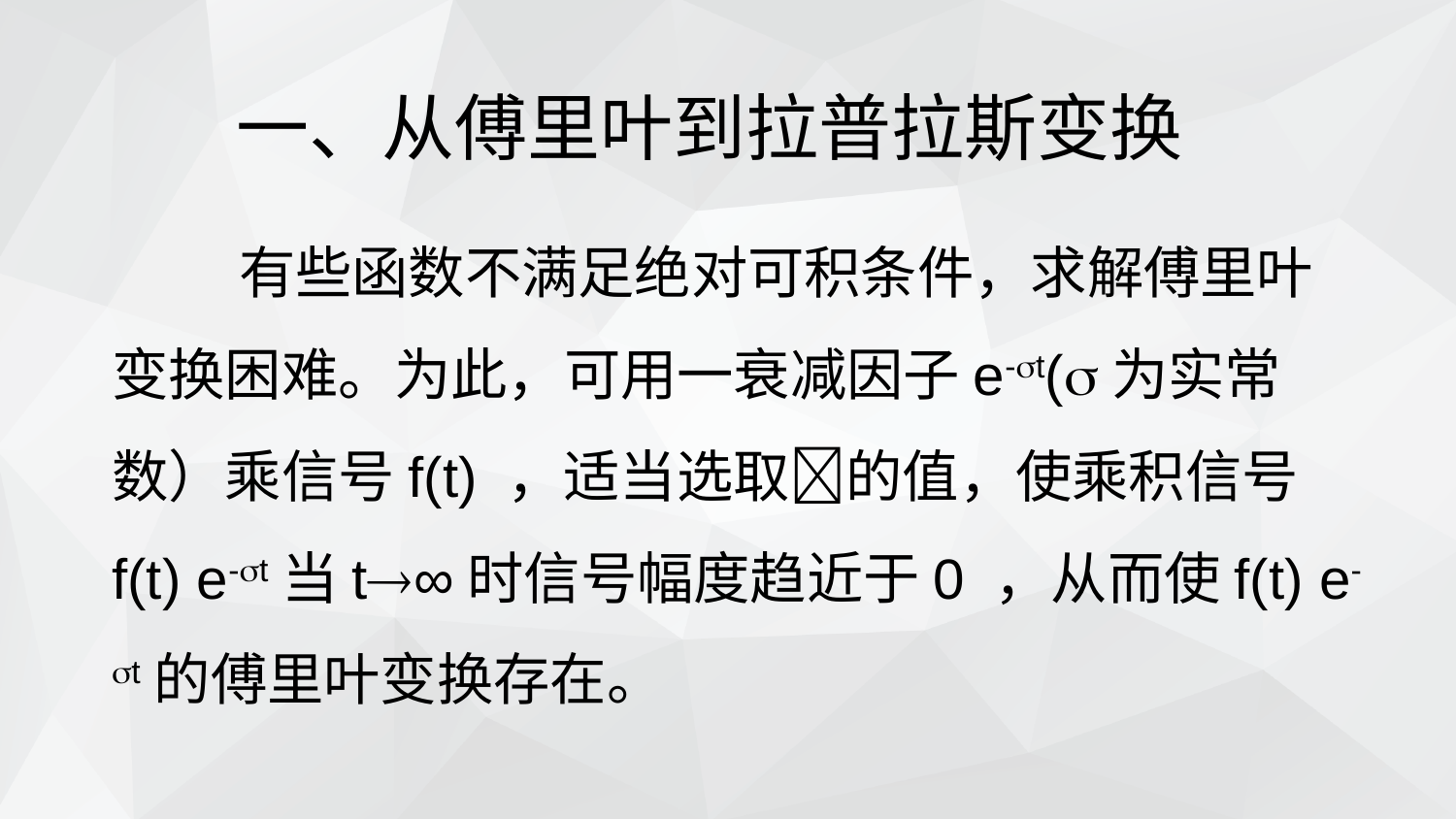

一、从傅里叶到拉普拉斯变换
         有些函数不满足绝对可积条件，求解傅里叶变换困难。为此，可用一衰减因子e-σt(σ为实常数）乘信号f(t) ，适当选取σ的值，使乘积信号f(t) e-σt当t→∞时信号幅度趋近于0 ，从而使f(t) e-σt的傅里叶变换存在。